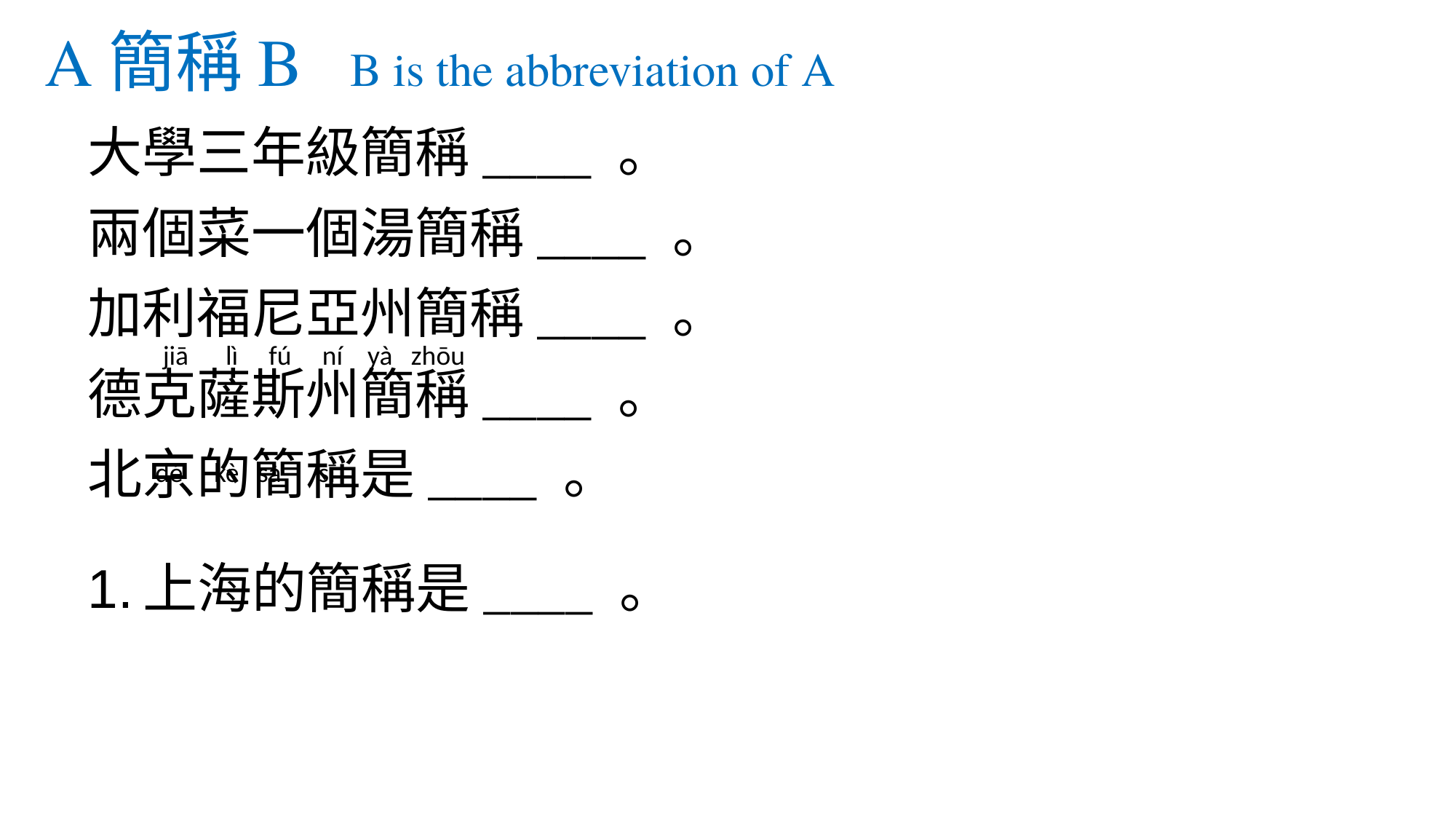

A簡稱B    B is the abbreviation of A
大學三年級簡稱____ 。
兩個菜一個湯簡稱____ 。
加利福尼亞州簡稱____ 。
德克薩斯州簡稱____ 。
北京的簡稱是____ 。
上海的簡稱是____ 。
jiā      lì     fú     ní    yà   zhōu
dé     kè   sà      sī